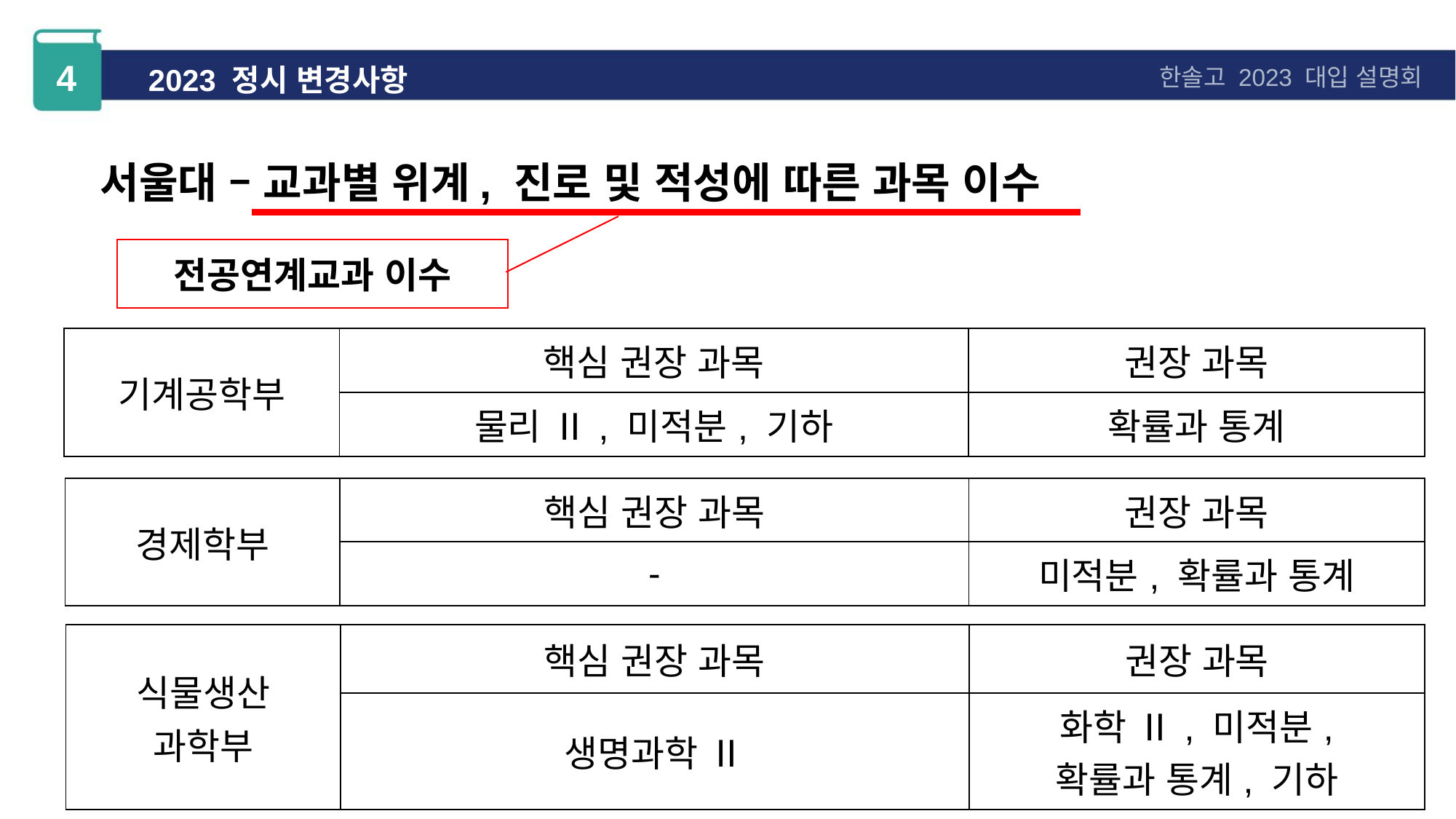

4
2023 정시 변경사항
한솔고 2023 대입 설명회
서울대 – 교과별 위계, 진로 및 적성에 따른 과목 이수
전공연계교과 이수
| 기계공학부 | 핵심 권장 과목 | 권장 과목 |
| --- | --- | --- |
|  | 물리 Ⅱ, 미적분, 기하 | 확률과 통계 |
| 경제학부 | 핵심 권장 과목 | 권장 과목 |
| --- | --- | --- |
|  | - | 미적분, 확률과 통계 |
| 식물생산 과학부 | 핵심 권장 과목 | 권장 과목 |
| --- | --- | --- |
|  | 생명과학 Ⅱ | 화학 Ⅱ, 미적분, 확률과 통계, 기하 |